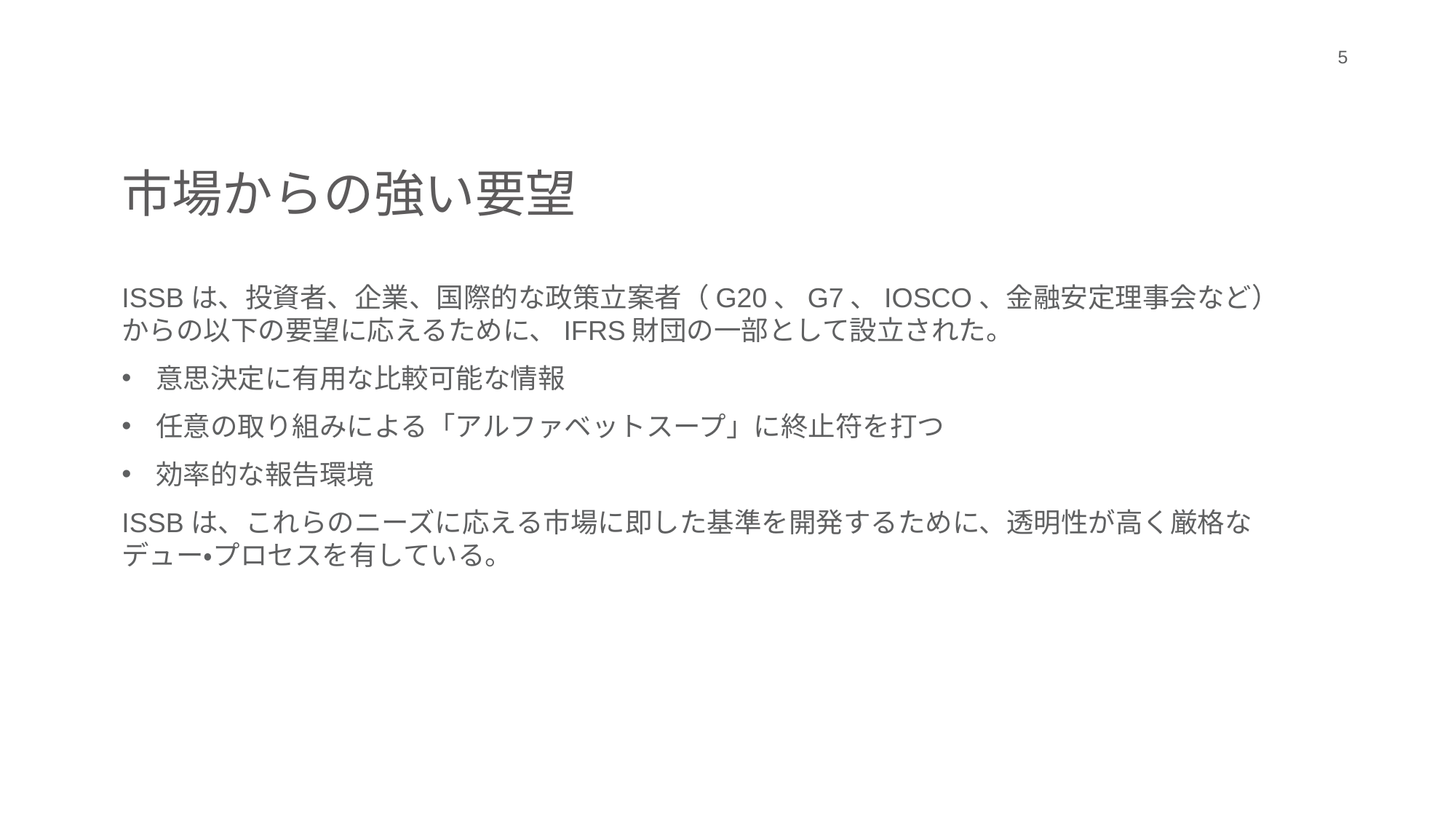

5
市場からの強い要望

ISSBは、投資者、企業、国際的な政策立案者（G20、G7、IOSCO、金融安定理事会など）からの以下の要望に応えるために、IFRS財団の一部として設立された。
意思決定に有用な比較可能な情報
任意の取り組みによる「アルファベットスープ」に終止符を打つ
効率的な報告環境
ISSBは、これらのニーズに応える市場に即した基準を開発するために、透明性が高く厳格なデュー・プロセスを有している。